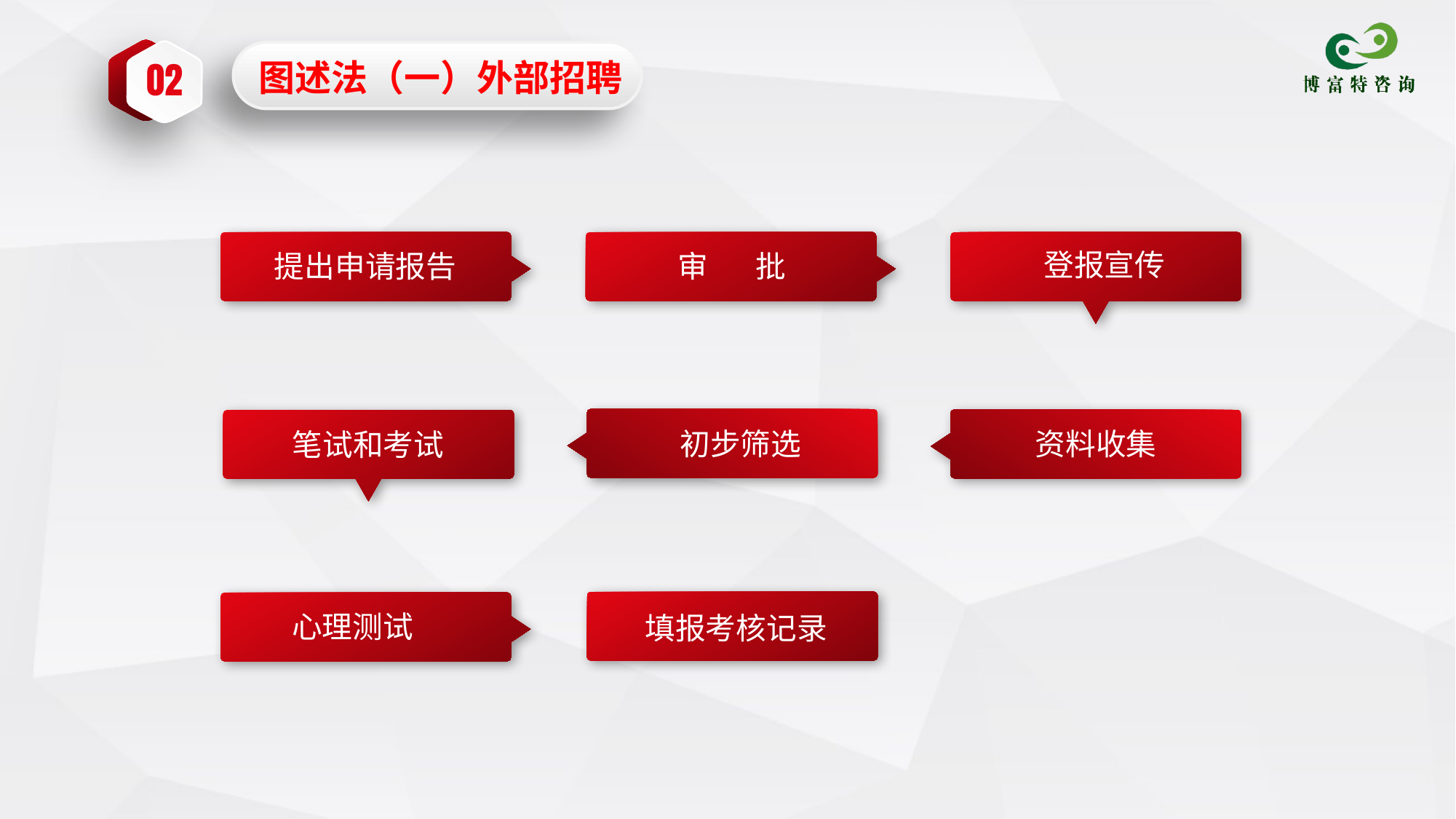

02

图述法（一）外部招聘

登报宣传
提出申请报告
审       批

初步筛选
资料收集
笔试和考试

心理测试
填报考核记录